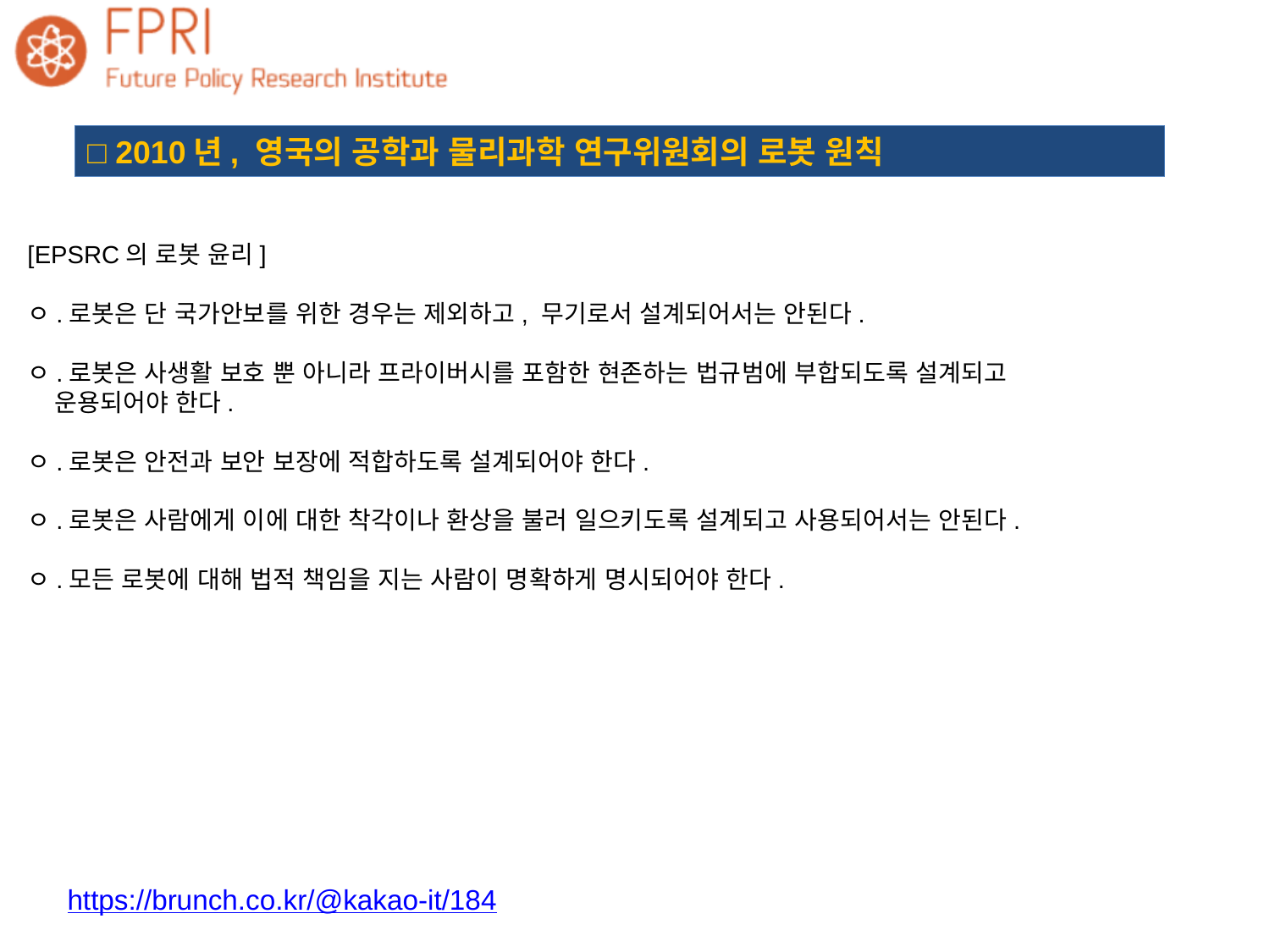

□ 2010년, 영국의 공학과 물리과학 연구위원회의 로봇 원칙
[EPSRC의 로봇 윤리]

ㅇ.로봇은 단 국가안보를 위한 경우는 제외하고, 무기로서 설계되어서는 안된다.

ㅇ.로봇은 사생활 보호 뿐 아니라 프라이버시를 포함한 현존하는 법규범에 부합되도록 설계되고
   운용되어야 한다.

ㅇ.로봇은 안전과 보안 보장에 적합하도록 설계되어야 한다.

ㅇ.로봇은 사람에게 이에 대한 착각이나 환상을 불러 일으키도록 설계되고 사용되어서는 안된다.

ㅇ.모든 로봇에 대해 법적 책임을 지는 사람이 명확하게 명시되어야 한다.
https://brunch.co.kr/@kakao-it/184